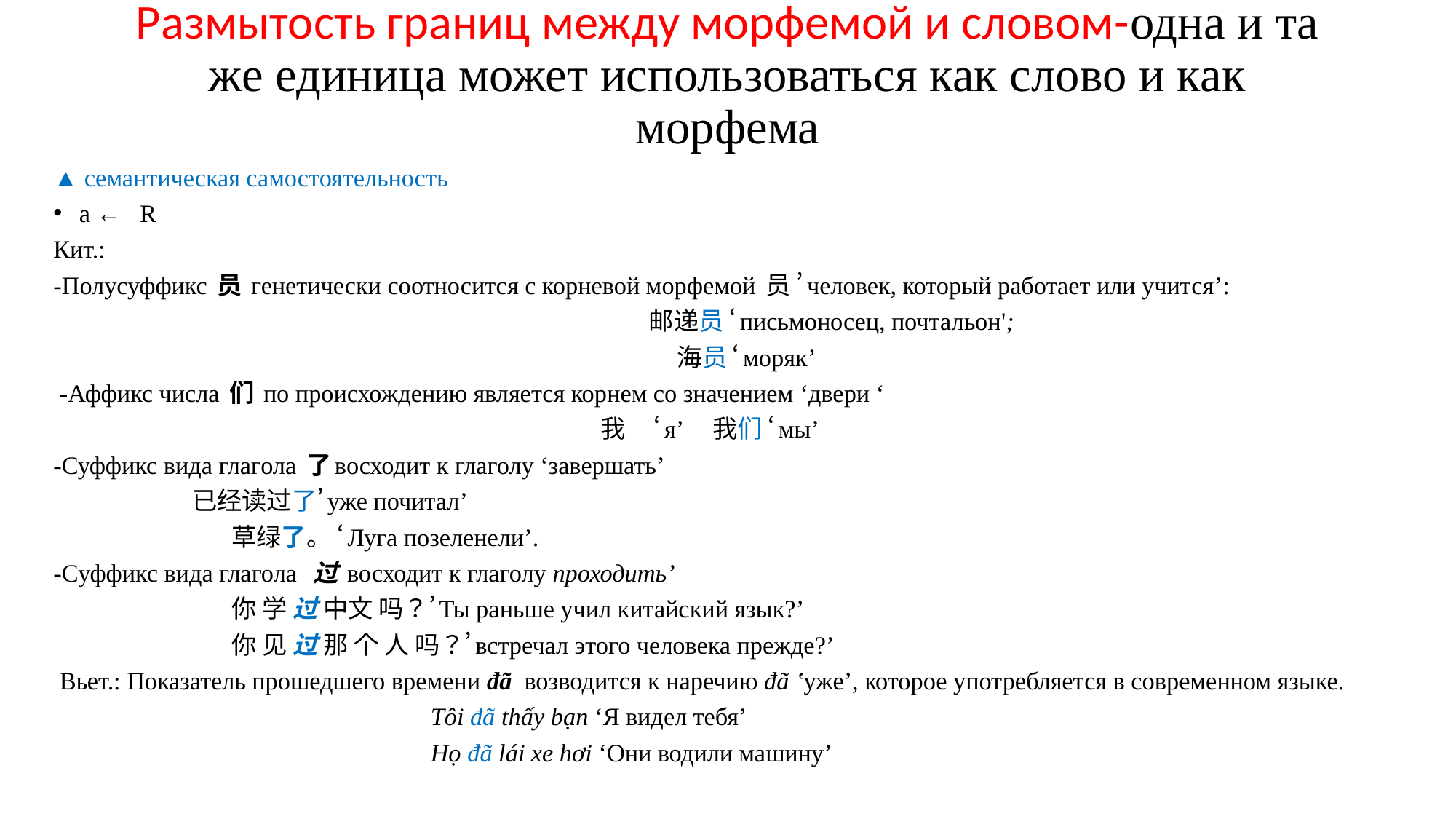

# Размытость границ между морфемой и словом-одна и та же единица может использоваться как слово и как морфема
▲ семантическая самостоятельность
а ←   R
Кит.:
-Полусуффикс 员 генетически соотносится с корневой морфемой 员 ’человек, который работает или учится’:
                                                                                                         邮递员 ‘письмоносец, почтальон';
                                                                                                              海员 ‘моряк’
 -Аффикс числа 们 по происхождению является корнем со значением ‘двери ‘
我     ‘я’    我们 ‘мы’
-Суффикс вида глагола 了восходит к глаголу ‘завершать’
                        已经读过了’уже почитал’
                               草绿了。 ‘Луга позеленели’.
-Cуффикс вида глагола  过 восходит к глаголу проходить’
                               你 学 过 中文 吗？’Ты раньше учил китайский язык?’
                               你 见 过 那 个 人 吗？’встречал этого человека прежде?’
 Вьет.: Показатель прошедшего времени đã  возводится к наречию đã ‛уже’, которое употребляется в современном языке.
                                                             Tôi đã thấy bạn ‘Я видел тебя’
                                                             Họ đã lái xe hơi ‘Они водили машину’